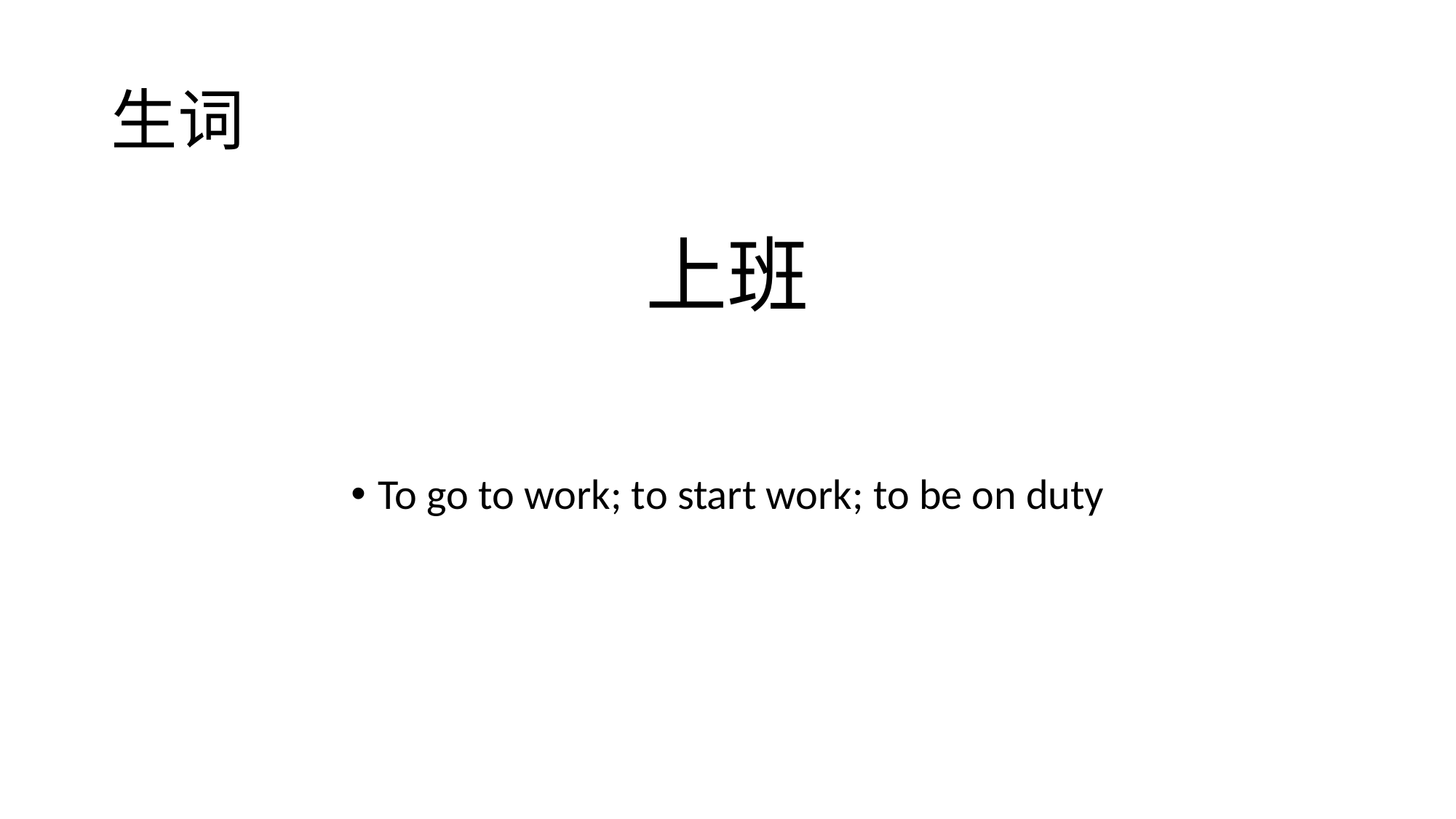

# 生词

To go to work; to start work; to be on duty
上班